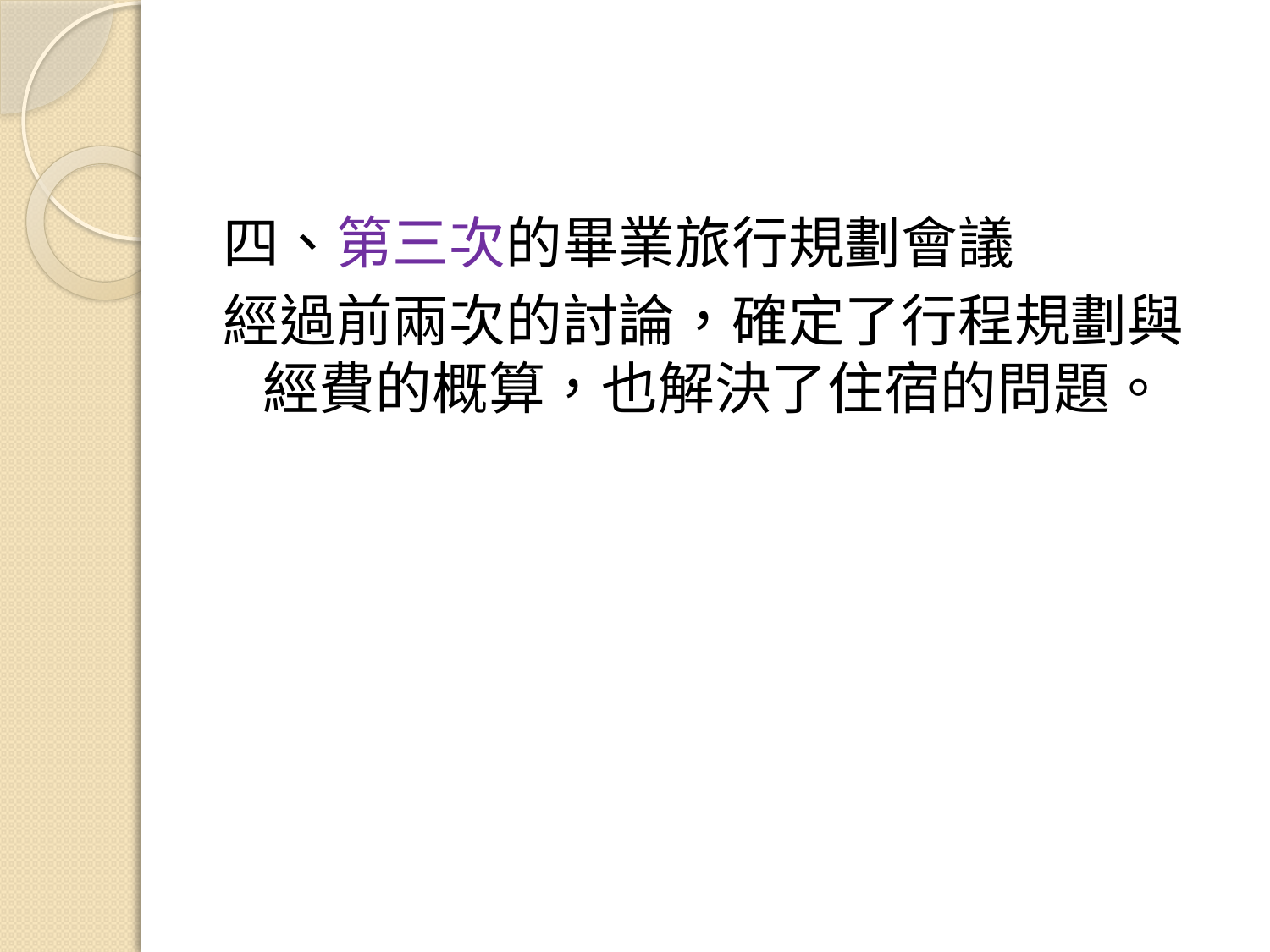

四、第三次的畢業旅行規劃會議
經過前兩次的討論，確定了行程規劃與經費的概算，也解決了住宿的問題。